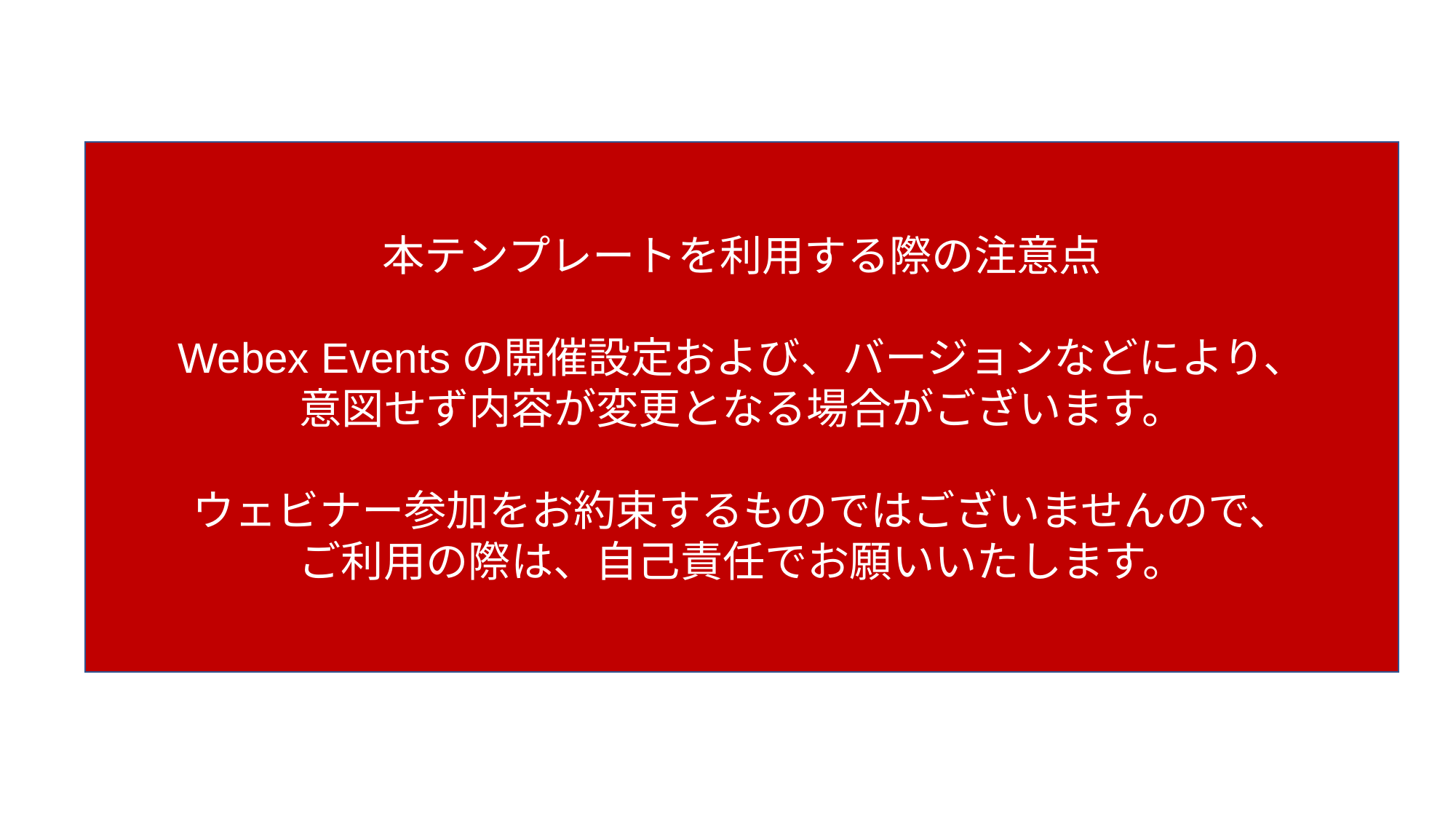

本テンプレートを利用する際の注意点

Webex Eventsの開催設定および、バージョンなどにより、
意図せず内容が変更となる場合がございます。

ウェビナー参加をお約束するものではございませんので、
ご利用の際は、自己責任でお願いいたします。